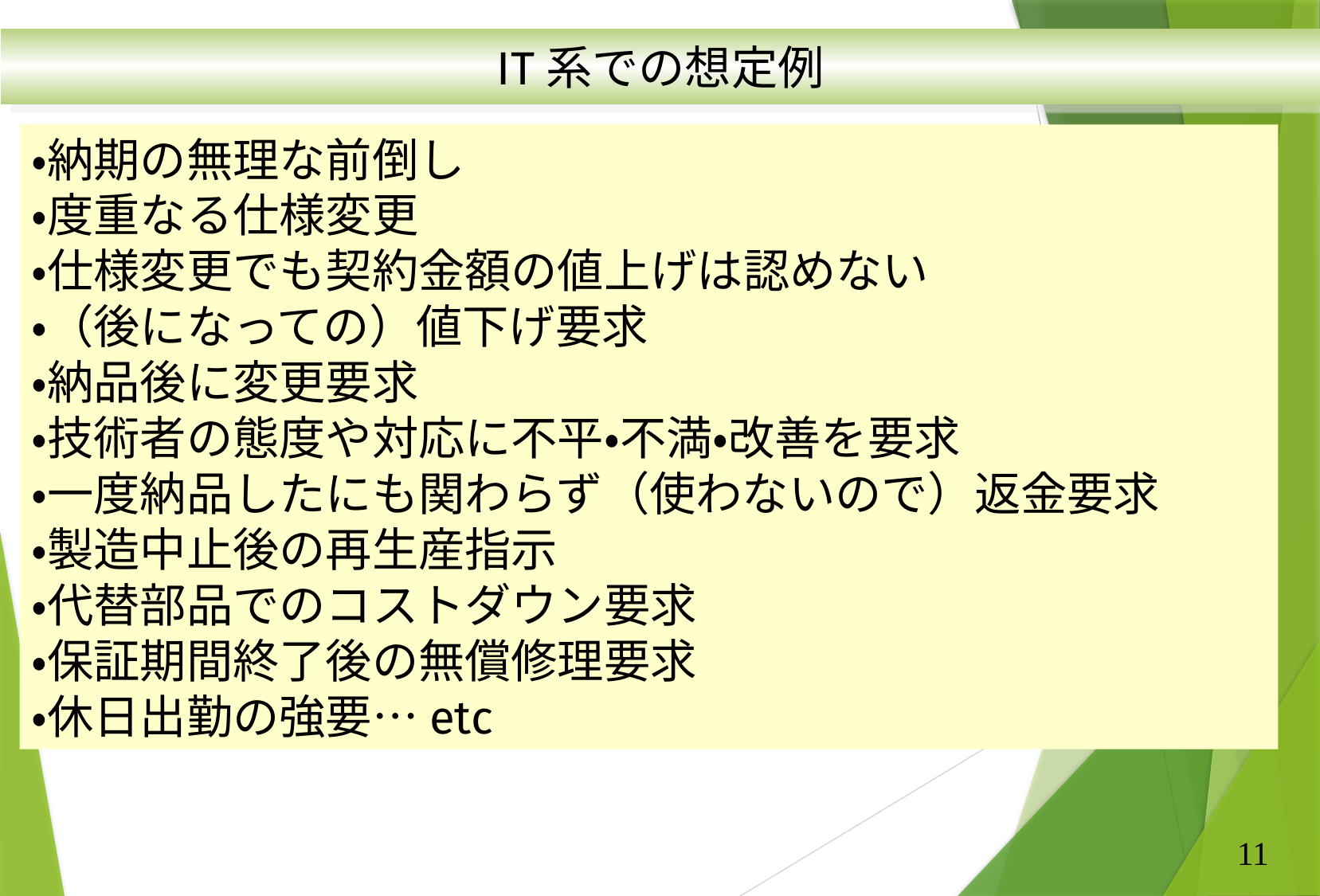

IT系での想定例
・納期の無理な前倒し
・度重なる仕様変更
・仕様変更でも契約金額の値上げは認めない
・（後になっての）値下げ要求
・納品後に変更要求
・技術者の態度や対応に不平・不満・改善を要求
・一度納品したにも関わらず（使わないので）返金要求
・製造中止後の再生産指示
・代替部品でのコストダウン要求
・保証期間終了後の無償修理要求
・休日出勤の強要…etc
11